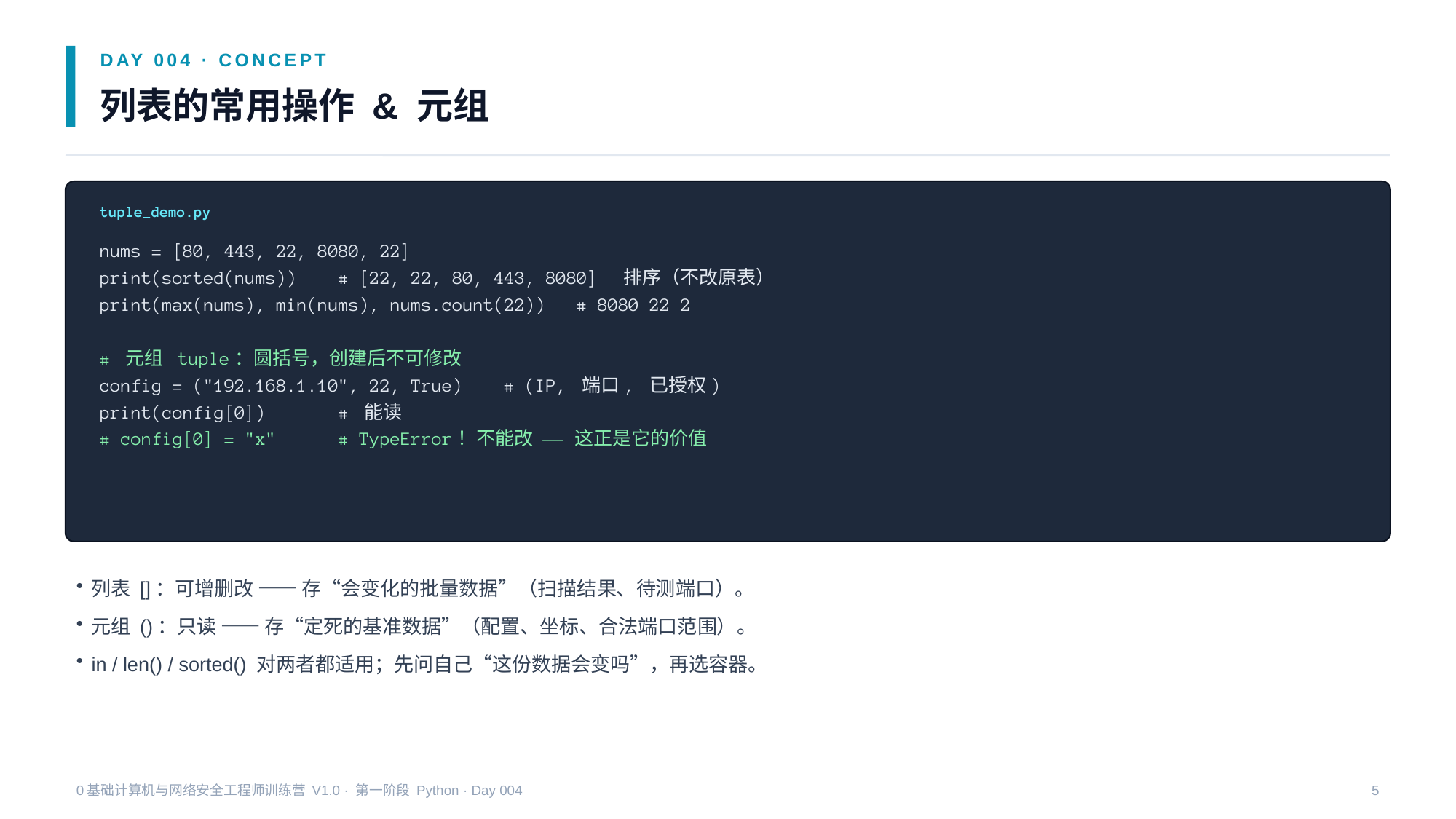

DAY 004 · CONCEPT

列表的常用操作 & 元组

tuple_demo.py
nums = [80, 443, 22, 8080, 22]
print(sorted(nums))    # [22, 22, 80, 443, 8080]  排序（不改原表）
print(max(nums), min(nums), nums.count(22))   # 8080 22 2

# 元组 tuple：圆括号，创建后不可修改
config = ("192.168.1.10", 22, True)    # (IP, 端口, 已授权)
print(config[0])       # 能读
# config[0] = "x"      # TypeError！不能改 —— 这正是它的价值

列表 []：可增删改 —— 存“会变化的批量数据”（扫描结果、待测端口）。
元组 ()：只读 —— 存“定死的基准数据”（配置、坐标、合法端口范围）。
in / len() / sorted() 对两者都适用；先问自己“这份数据会变吗”，再选容器。
0基础计算机与网络安全工程师训练营 V1.0 · 第一阶段 Python · Day 004
5